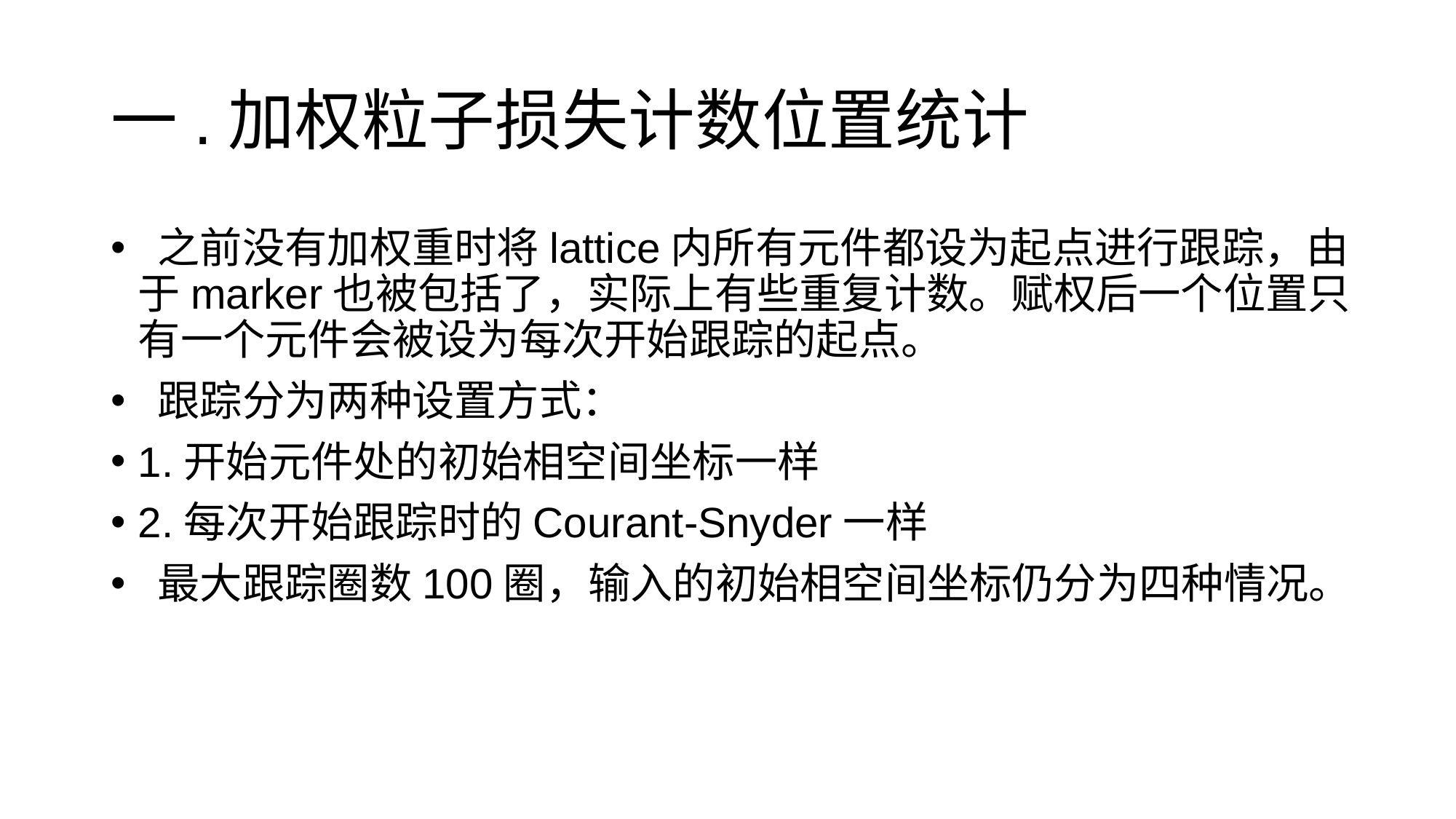

# 一.加权粒子损失计数位置统计
 之前没有加权重时将lattice内所有元件都设为起点进行跟踪，由于marker也被包括了，实际上有些重复计数。赋权后一个位置只有一个元件会被设为每次开始跟踪的起点。
 跟踪分为两种设置方式：
1.开始元件处的初始相空间坐标一样
2.每次开始跟踪时的Courant-Snyder一样
 最大跟踪圈数100圈，输入的初始相空间坐标仍分为四种情况。